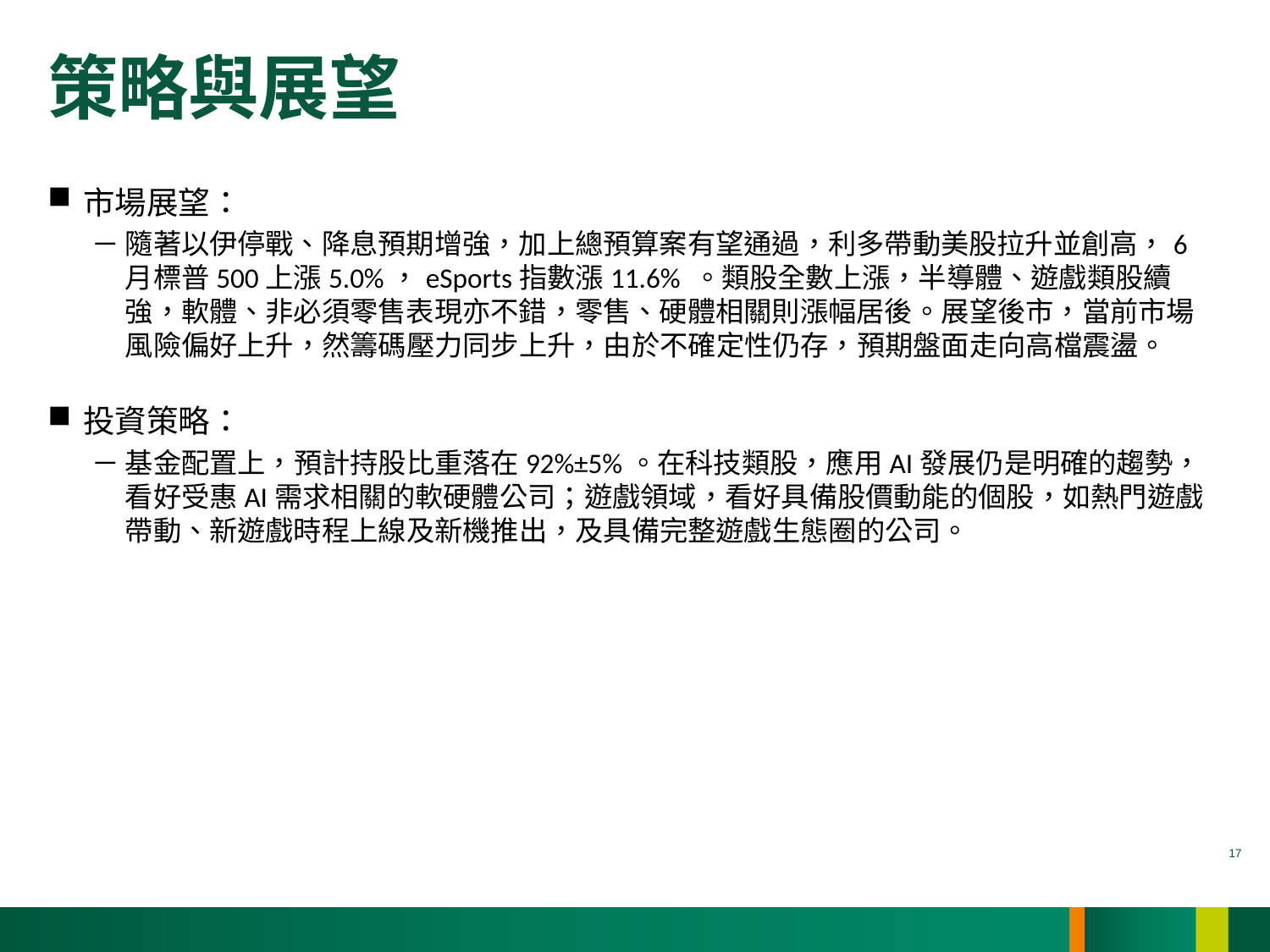

# 策略與展望
市場展望：
隨著以伊停戰、降息預期增強，加上總預算案有望通過，利多帶動美股拉升並創高，6月標普500上漲5.0%，eSports指數漲11.6% 。類股全數上漲，半導體、遊戲類股續強，軟體、非必須零售表現亦不錯，零售、硬體相關則漲幅居後。展望後市，當前市場風險偏好上升，然籌碼壓力同步上升，由於不確定性仍存，預期盤面走向高檔震盪。
投資策略：
基金配置上，預計持股比重落在92%±5%。在科技類股，應用AI發展仍是明確的趨勢，看好受惠AI需求相關的軟硬體公司；遊戲領域，看好具備股價動能的個股，如熱門遊戲帶動、新遊戲時程上線及新機推出，及具備完整遊戲生態圈的公司。